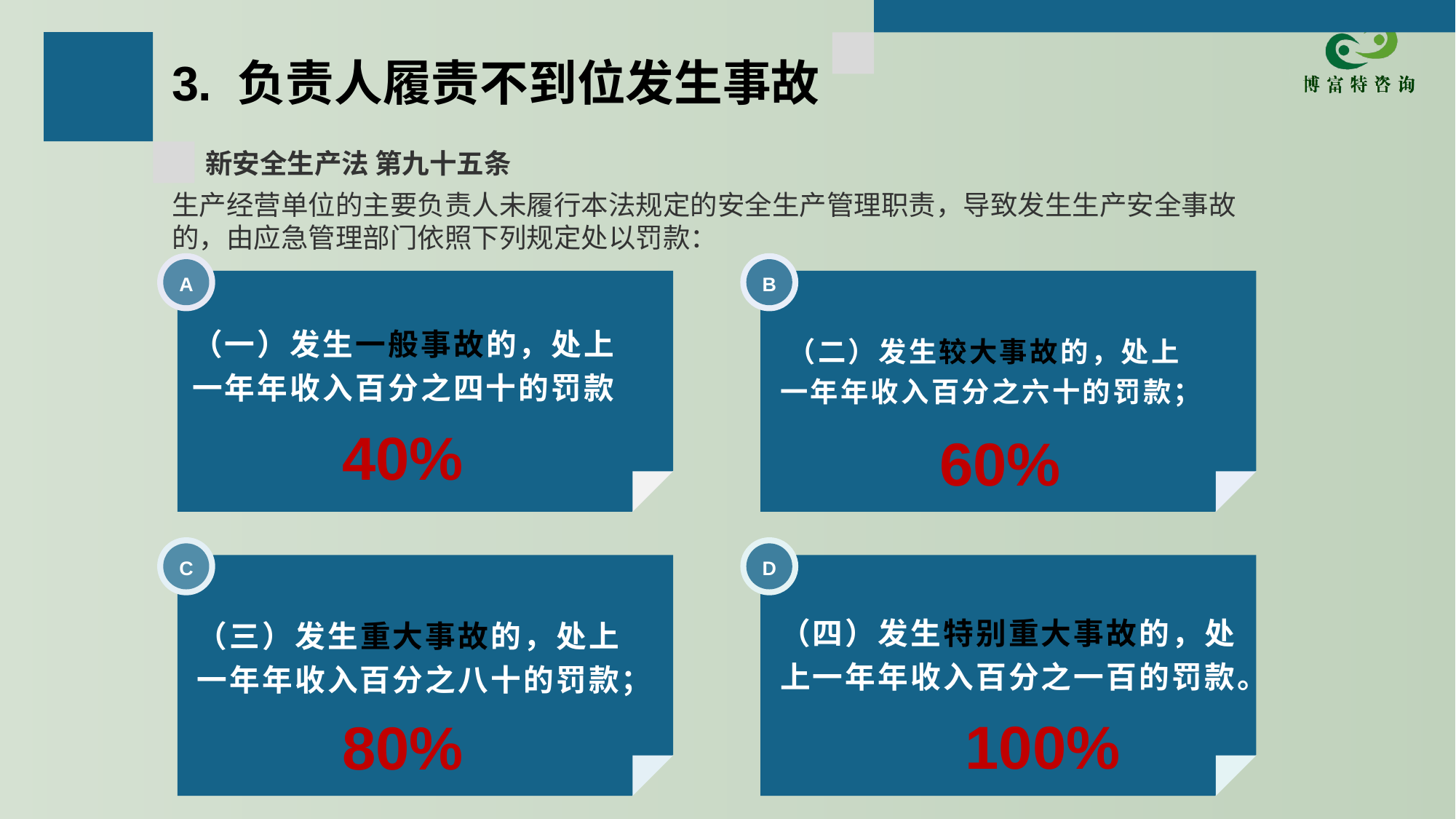

3. 负责人履责不到位发生事故

新安全生产法 第九十五条
生产经营单位的主要负责人未履行本法规定的安全生产管理职责，导致发生生产安全事故的，由应急管理部门依照下列规定处以罚款：

A
B

（一）发生一般事故的，处上一年年收入百分之四十的罚款
​（二）发生较大事故的，处上一年年收入百分之六十的罚款；
40%
60%

C
D

（四）发生特别重大事故的，处上一年年收入百分之一百的罚款。
（三）发生重大事故的，处上一年年收入百分之八十的罚款；
100%
80%